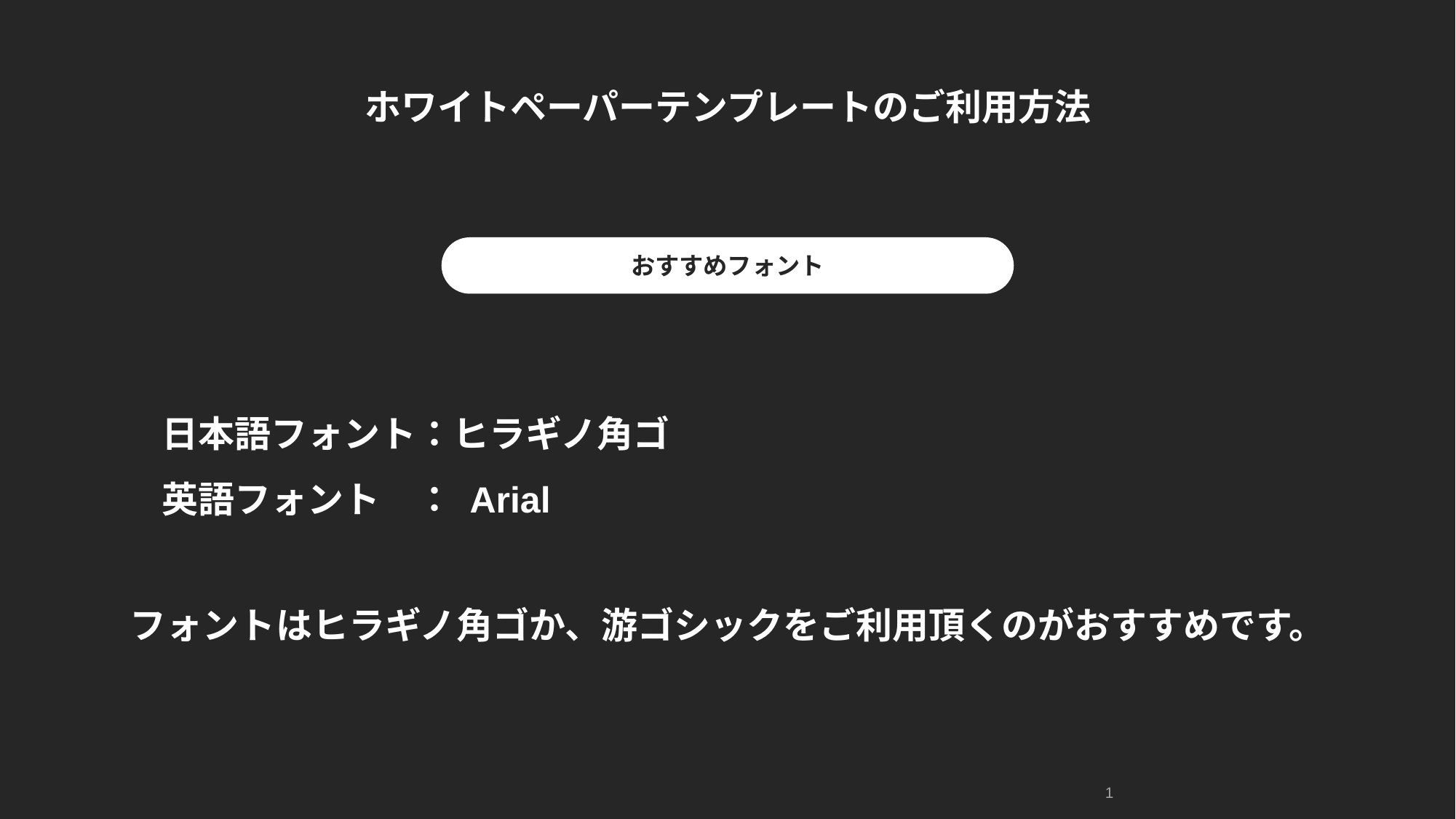

ホワイトペーパーテンプレートのご利用方法
おすすめフォント
日本語フォント：ヒラギノ角ゴ
英語フォント　： Arial
フォントはヒラギノ角ゴか、游ゴシックをご利用頂くのがおすすめです。
1